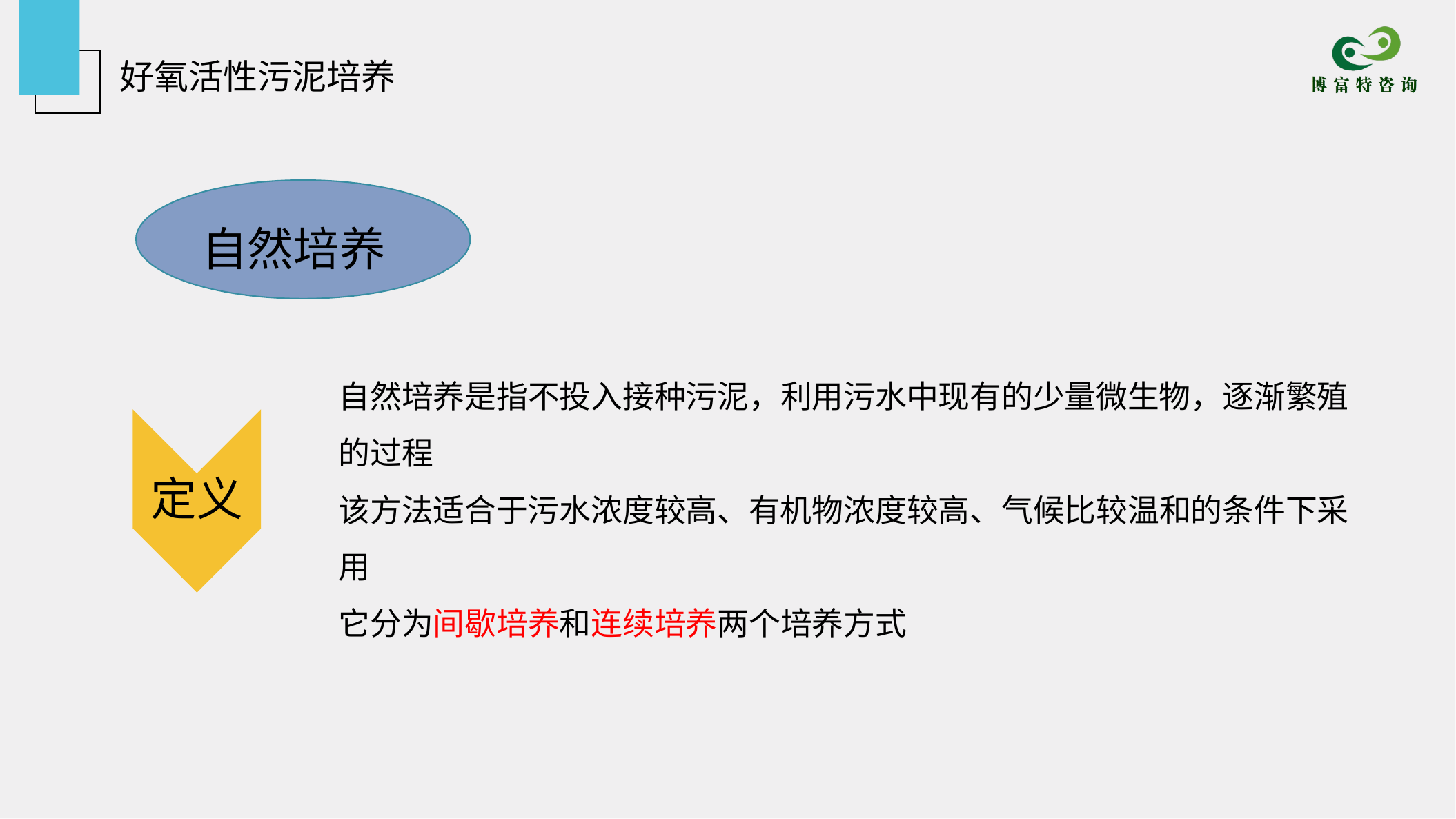

好氧活性污泥培养

自然培养
自然培养是指不投入接种污泥，利用污水中现有的少量微生物，逐渐繁殖的过程
该方法适合于污水浓度较高、有机物浓度较高、气候比较温和的条件下采用
它分为间歇培养和连续培养两个培养方式
定义